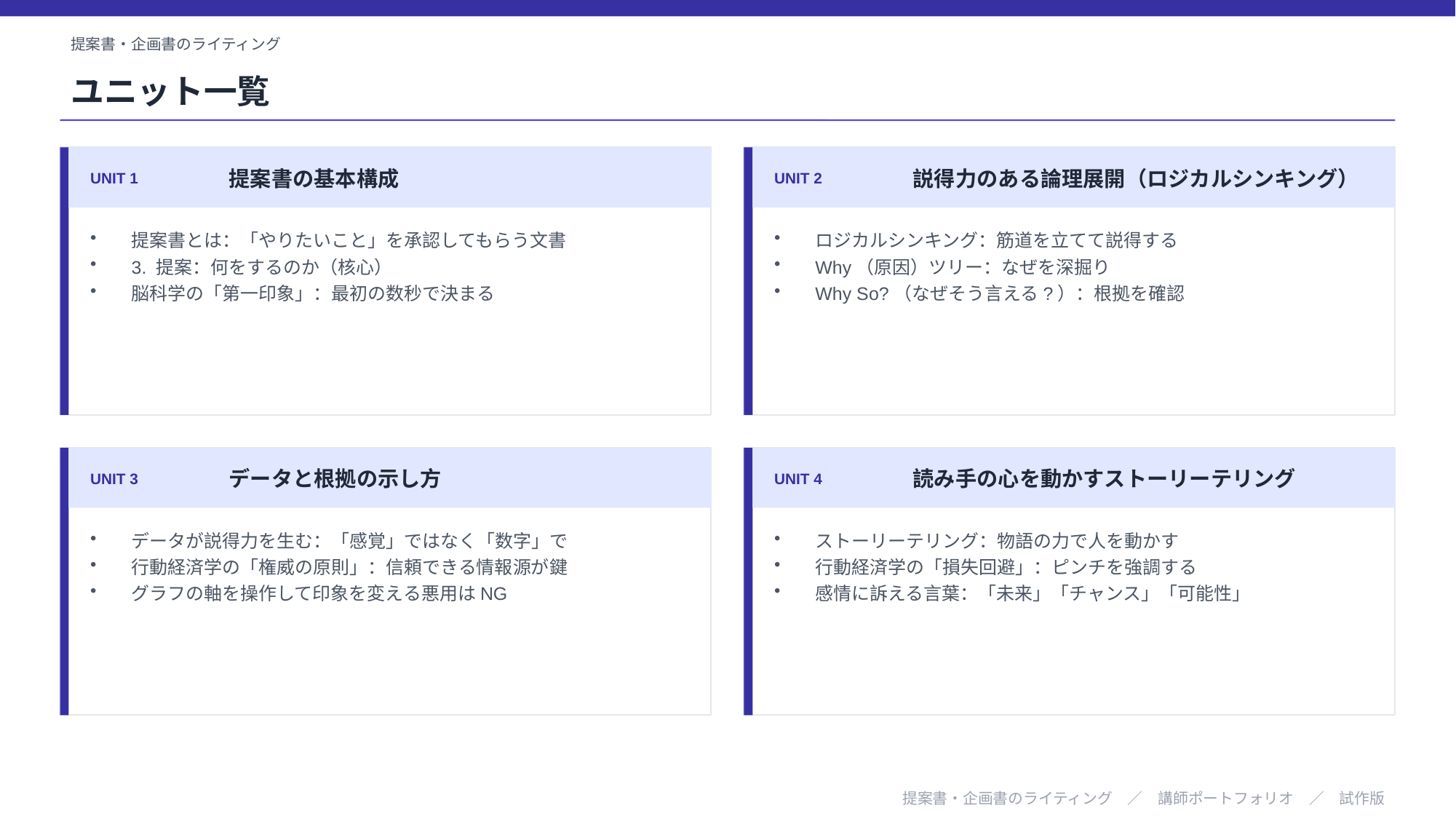

提案書・企画書のライティング
ユニット一覧

UNIT 1
提案書の基本構成
UNIT 2
説得力のある論理展開（ロジカルシンキング）
提案書とは：「やりたいこと」を承認してもらう文書
3. 提案：何をするのか（核心）
脳科学の「第一印象」：最初の数秒で決まる
ロジカルシンキング：筋道を立てて説得する
Why（原因）ツリー：なぜを深掘り
Why So?（なぜそう言える?）：根拠を確認

UNIT 3
データと根拠の示し方
UNIT 4
読み手の心を動かすストーリーテリング
データが説得力を生む：「感覚」ではなく「数字」で
行動経済学の「権威の原則」：信頼できる情報源が鍵
グラフの軸を操作して印象を変える悪用はNG
ストーリーテリング：物語の力で人を動かす
行動経済学の「損失回避」：ピンチを強調する
感情に訴える言葉：「未来」「チャンス」「可能性」
提案書・企画書のライティング　／　講師ポートフォリオ　／　試作版